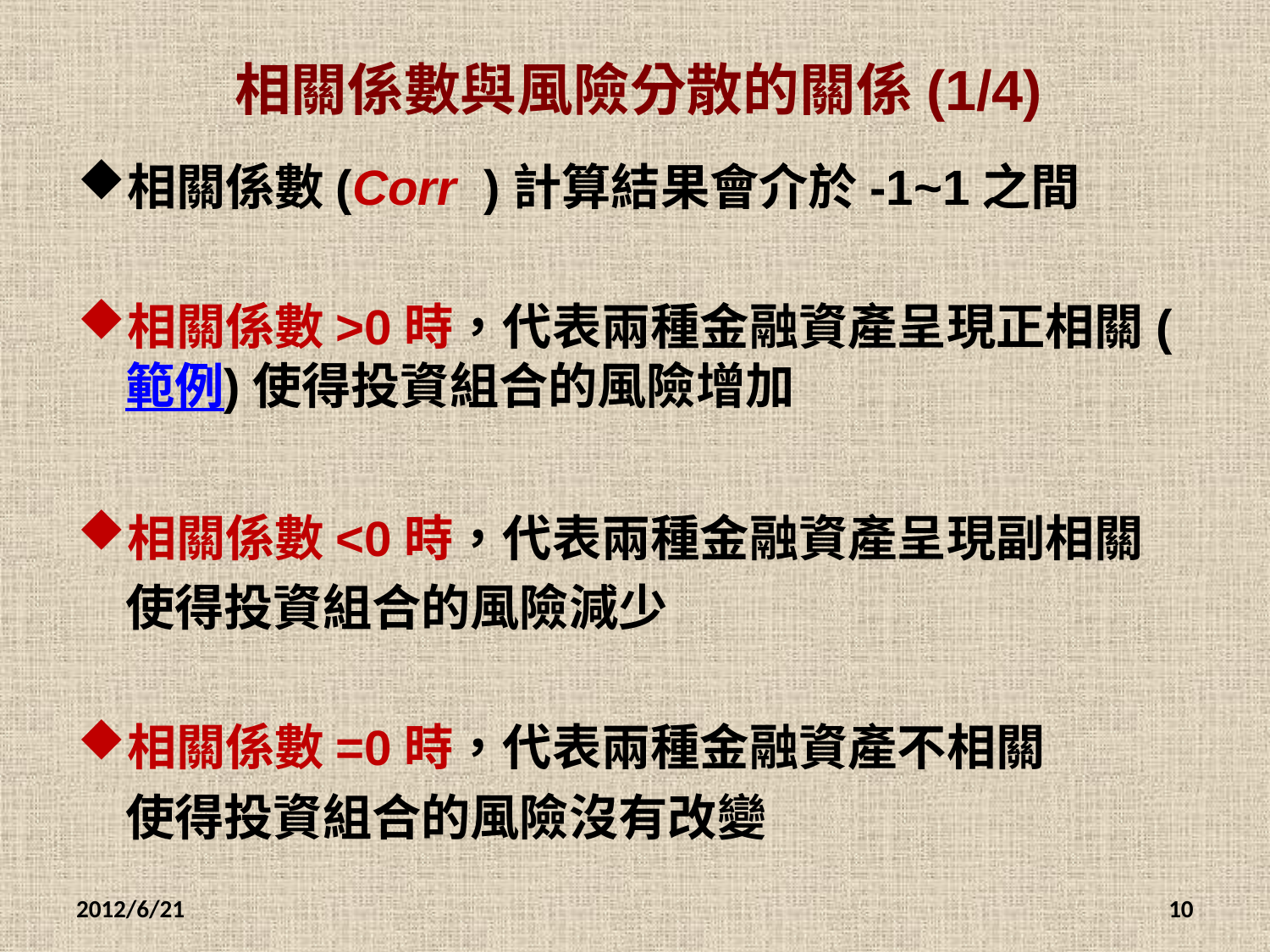

# 相關係數與風險分散的關係(1/4)
相關係數(Corr  )計算結果會介於-1~1之間

相關係數>0時，代表兩種金融資產呈現正相關(範例)	使得投資組合的風險增加

相關係數<0時，代表兩種金融資產呈現副相關
	使得投資組合的風險減少

相關係數=0時，代表兩種金融資產不相關
	使得投資組合的風險沒有改變
2012/6/21
10